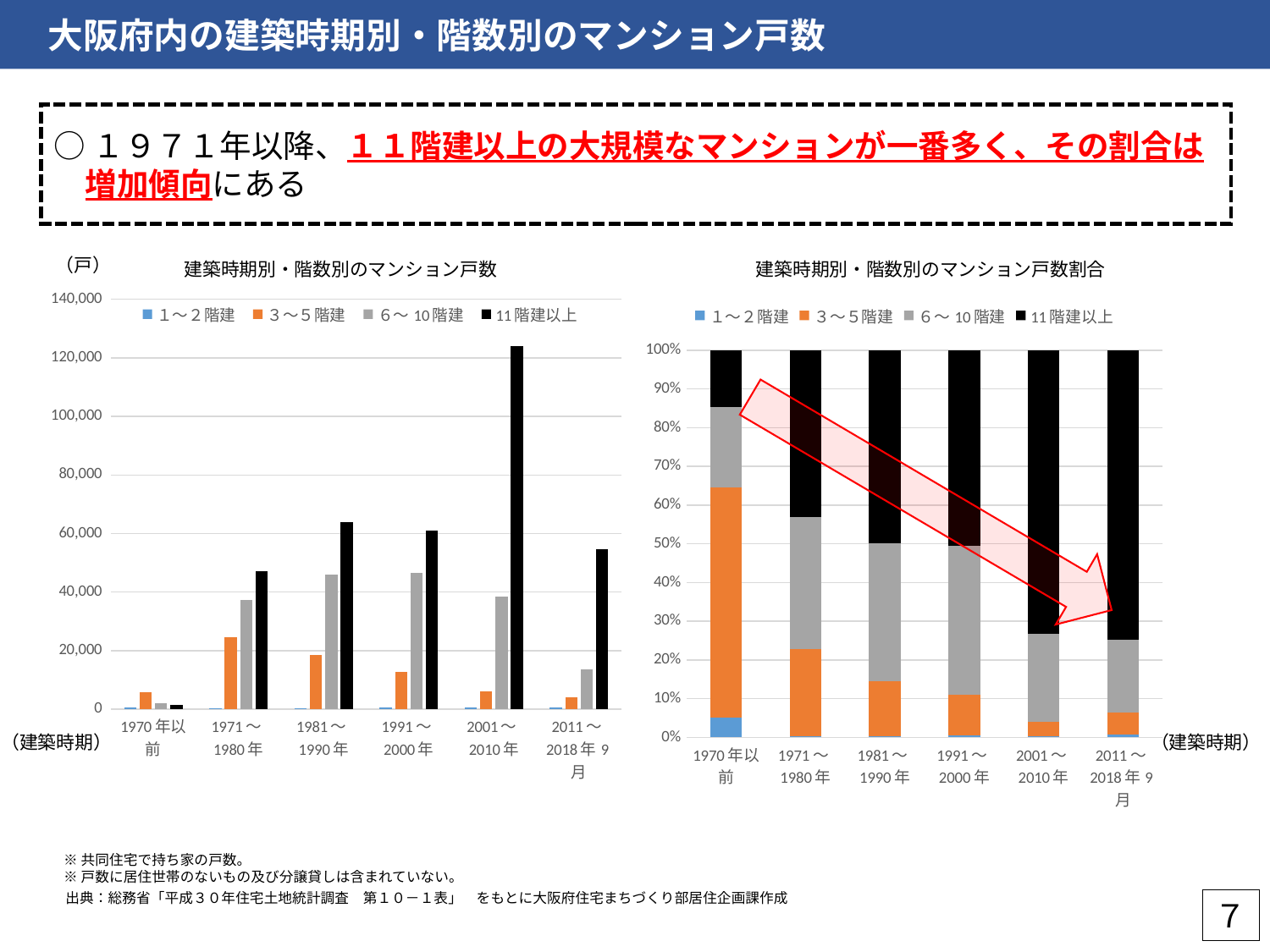

大阪府内の建築時期別・階数別のマンション戸数
○１９７１年以降、１１階建以上の大規模なマンションが一番多く、その割合は
　増加傾向にある
（戸）
建築時期別・階数別のマンション戸数
建築時期別・階数別のマンション戸数割合

### Chart

| Category | １～２階建 | ３～５階建 | ６～10階建 | 11階建以上 |
|---|---|---|---|---|
| 1970年以前 | 500.0 | 5700.0 | 2000.0 | 1400.0 |
| 1971～1980年 | 400.0 | 24600.0 | 37400.0 | 47100.0 |
| 1981～1990年 | 300.0 | 18400.0 | 45900.0 | 64000.0 |
| 1991～2000年 | 600.0 | 12700.0 | 46500.0 | 60900.0 |
| 2001～2010年 | 500.0 | 6200.0 | 38400.0 | 124100.0 |
| 2011～2018年9月 | 600.0 | 4100.0 | 13600.0 | 54600.0 |

### Chart

| Category | １～２階建 | ３～５階建 | ６～10階建 | 11階建以上 |
|---|---|---|---|---|
| 1970年以前 | 0.052083333333333336 | 0.59375 | 0.20833333333333334 | 0.14583333333333334 |
| 1971～1980年 | 0.0036529680365296802 | 0.22465753424657534 | 0.3415525114155251 | 0.4301369863013699 |
| 1981～1990年 | 0.0023328149300155523 | 0.14307931570762053 | 0.3569206842923795 | 0.4976671850699845 |
| 1991～2000年 | 0.004971002485501243 | 0.1052195526097763 | 0.3852526926263463 | 0.5045567522783762 |
| 2001～2010年 | 0.002955082742316785 | 0.03664302600472813 | 0.22695035460992907 | 0.733451536643026 |
| 2011～2018年9月 | 0.00823045267489712 | 0.056241426611796985 | 0.18655692729766804 | 0.7489711934156379 |
（建築時期）
（建築時期）
※共同住宅で持ち家の戸数。
※戸数に居住世帯のないもの及び分譲貸しは含まれていない。
出典：総務省「平成３０年住宅土地統計調査　第１０－１表」　をもとに大阪府住宅まちづくり部居住企画課作成
７